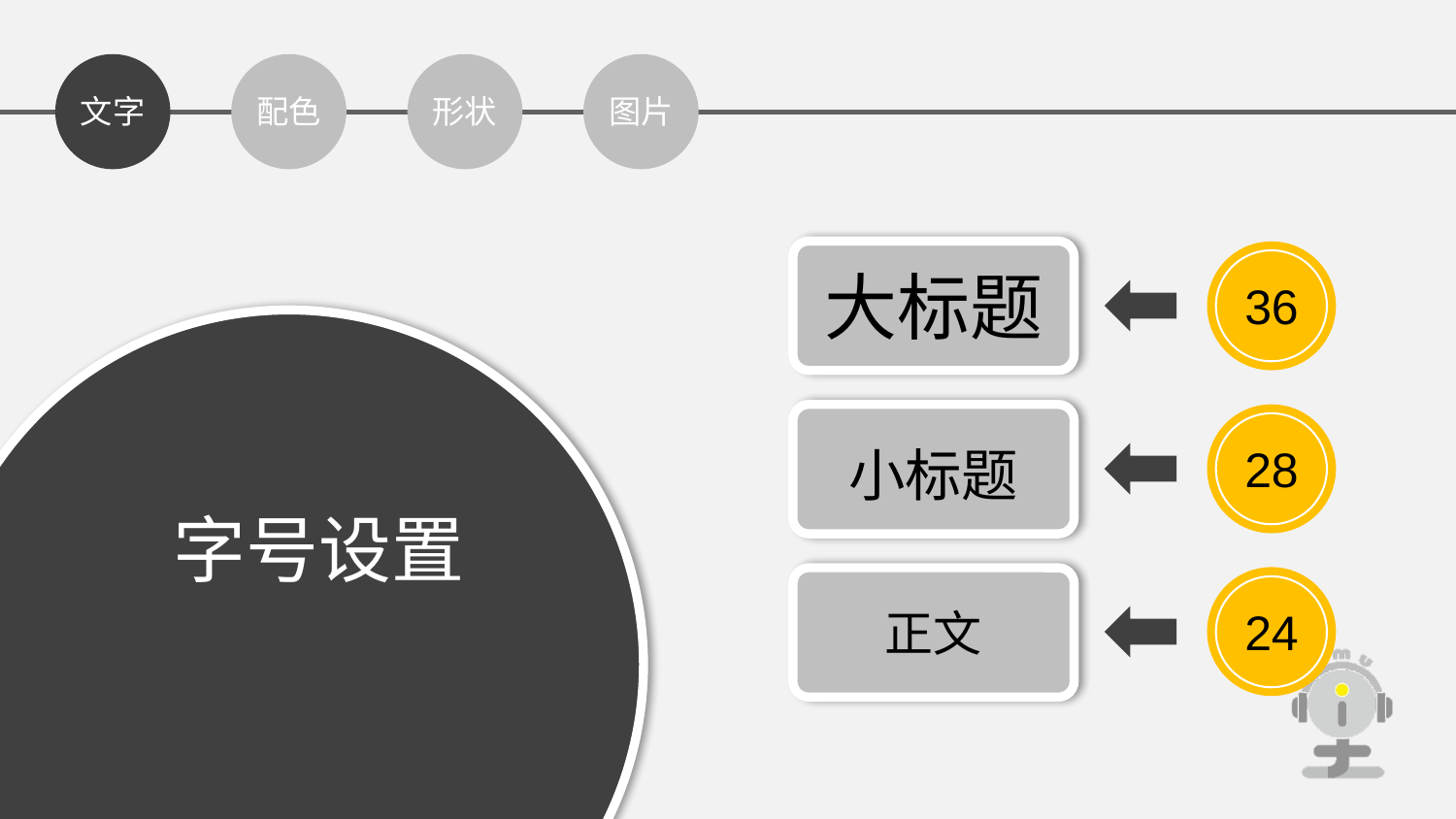

文字
配色
形状
图片

36

大标题

28

小标题

字号设置

24

正文